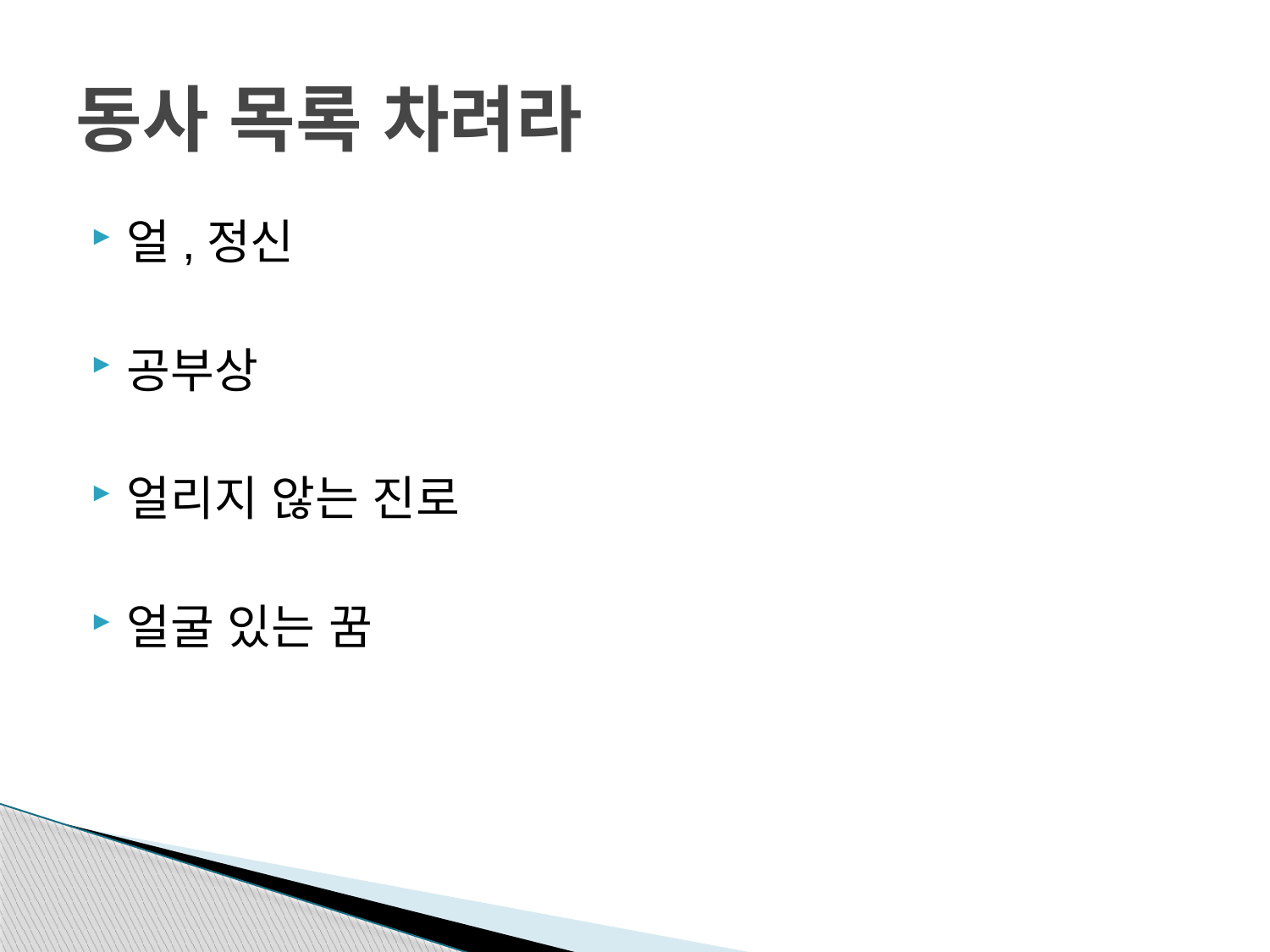

# 동사 목록 차려라
얼,정신

공부상

얼리지 않는 진로

얼굴 있는 꿈